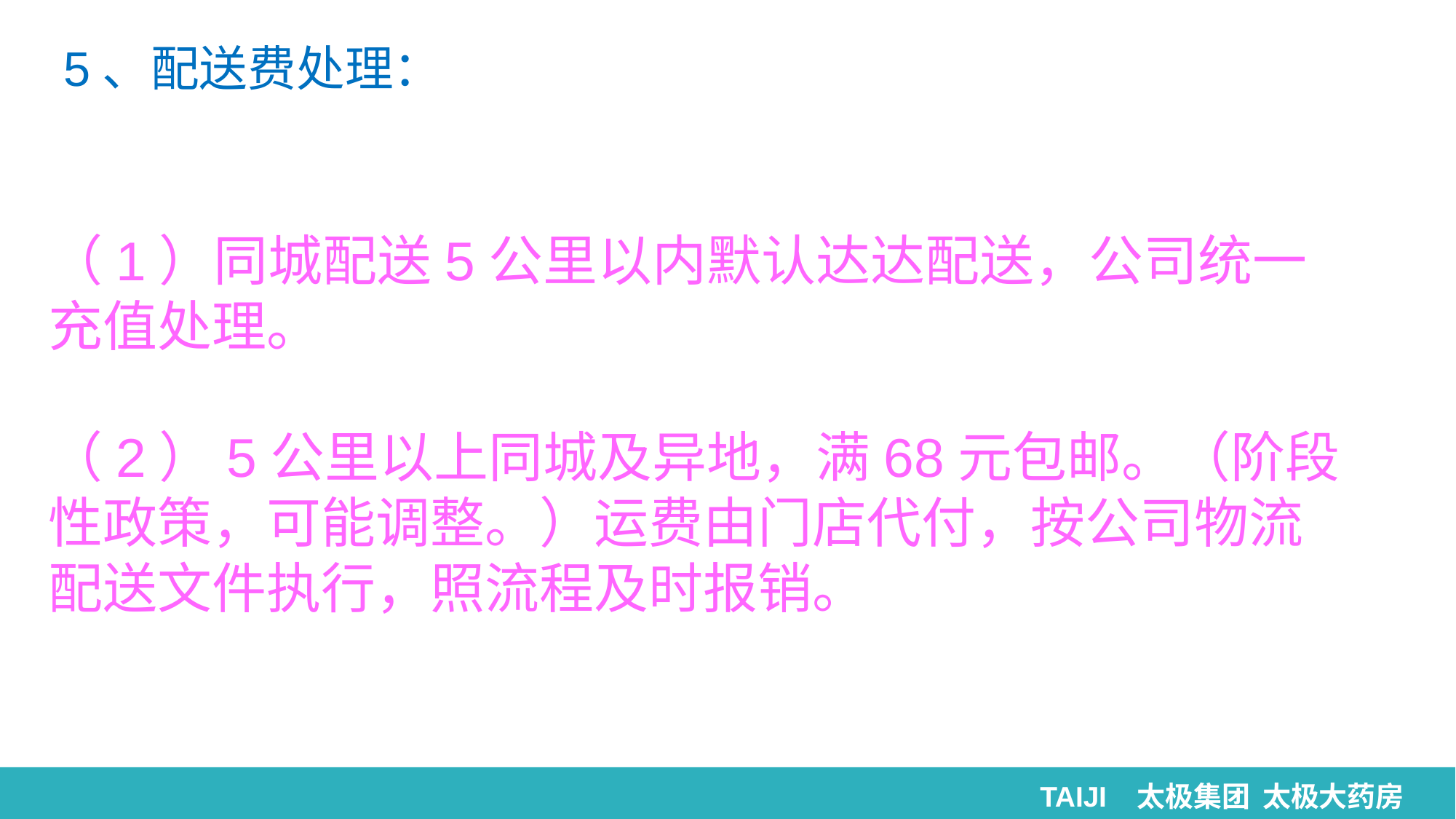

5、配送费处理：
（1）同城配送5公里以内默认达达配送，公司统一充值处理。

（2）5公里以上同城及异地，满68元包邮。（阶段性政策，可能调整。）运费由门店代付，按公司物流配送文件执行，照流程及时报销。

TAIJI   太极集团  太极大药房